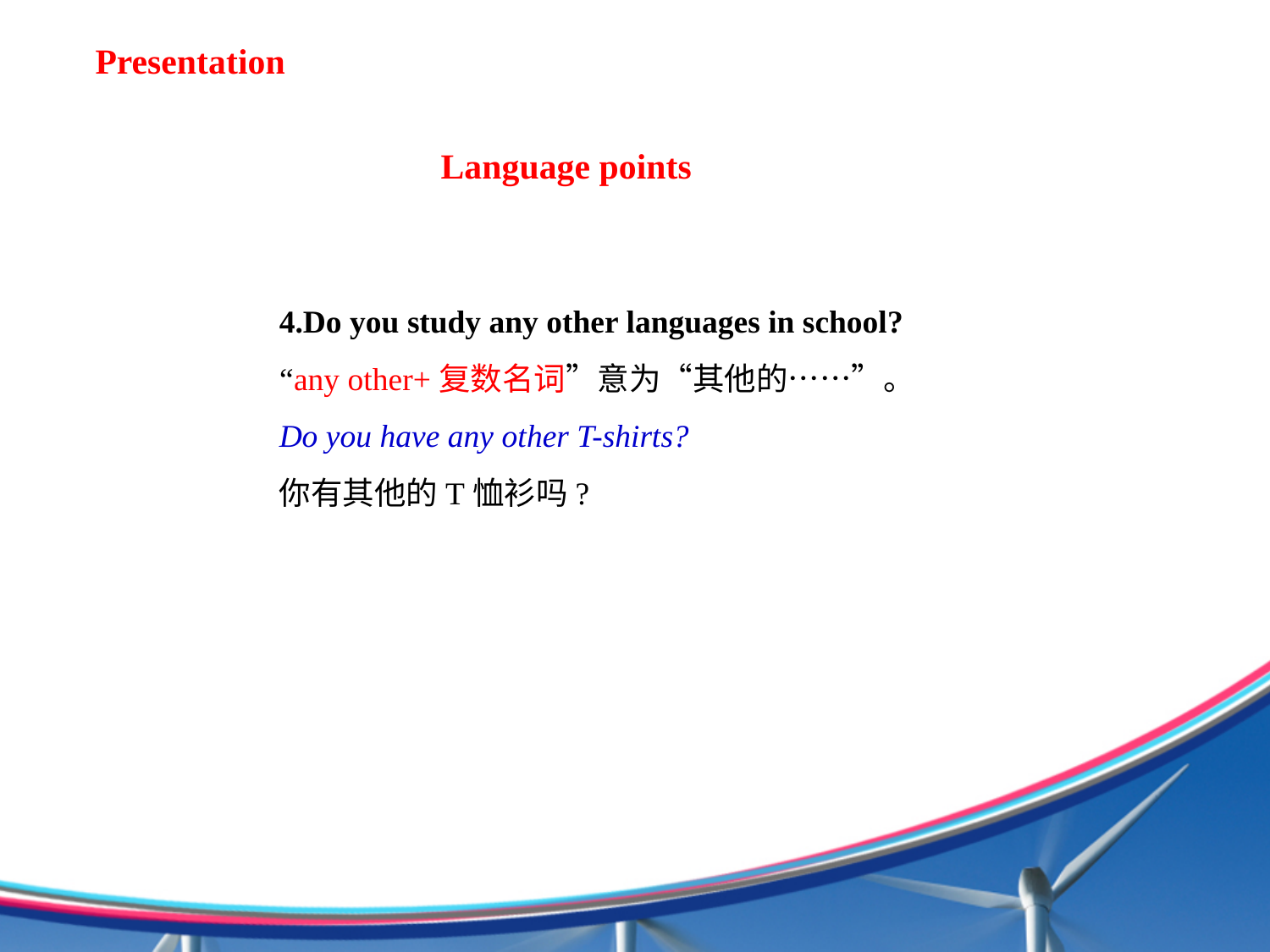

Presentation
Language points
4.Do you study any other languages in school?
    “any other+复数名词”意为“其他的……”。
Do you have any other T-shirts?
你有其他的T恤衫吗?